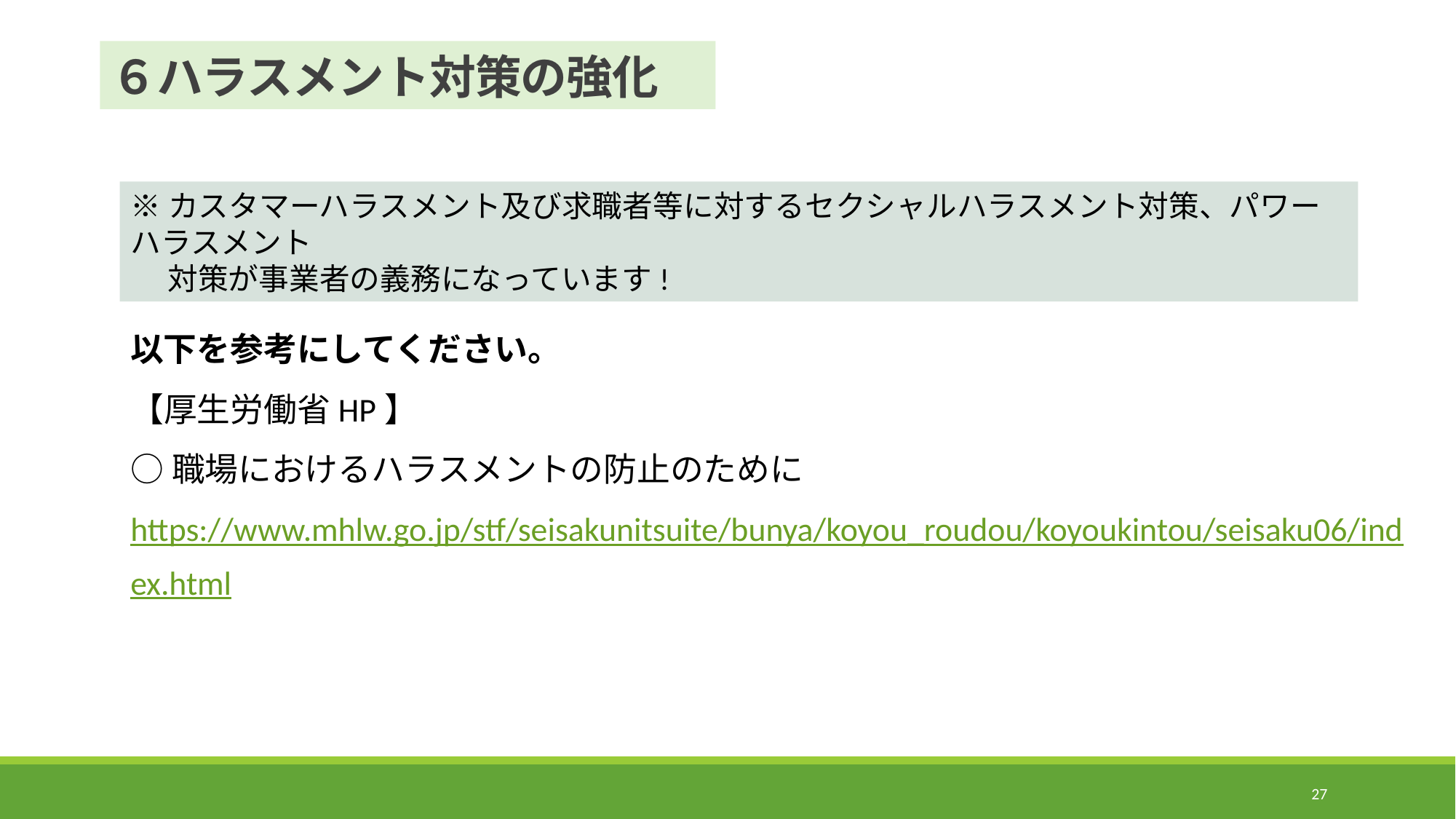

# ６ハラスメント対策の強化
以下を参考にしてください。
【厚生労働省HP】
○職場におけるハラスメントの防止のために
https://www.mhlw.go.jp/stf/seisakunitsuite/bunya/koyou_roudou/koyoukintou/seisaku06/index.html
※カスタマーハラスメント及び求職者等に対するセクシャルハラスメント対策、パワーハラスメント
　 対策が事業者の義務になっています!
27